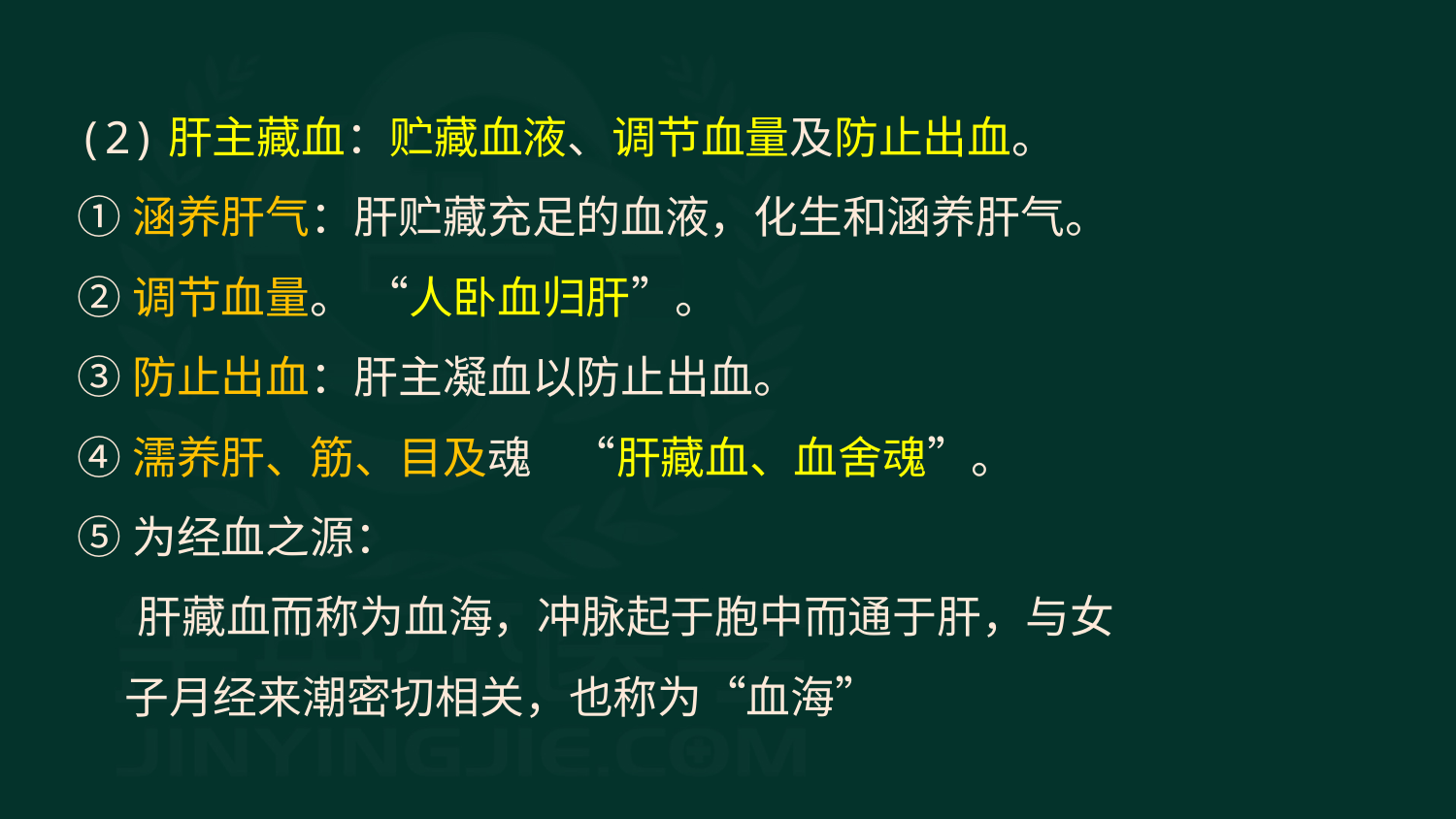

(2)肝主藏血：贮藏血液、调节血量及防止出血。
①涵养肝气：肝贮藏充足的血液，化生和涵养肝气。
②调节血量。 “人卧血归肝”。
③防止出血：肝主凝血以防止出血。
④濡养肝、筋、目及魂    “肝藏血、血舍魂”。
⑤为经血之源：
     肝藏血而称为血海，冲脉起于胞中而通于肝，与女子月经来潮密切相关，也称为“血海”